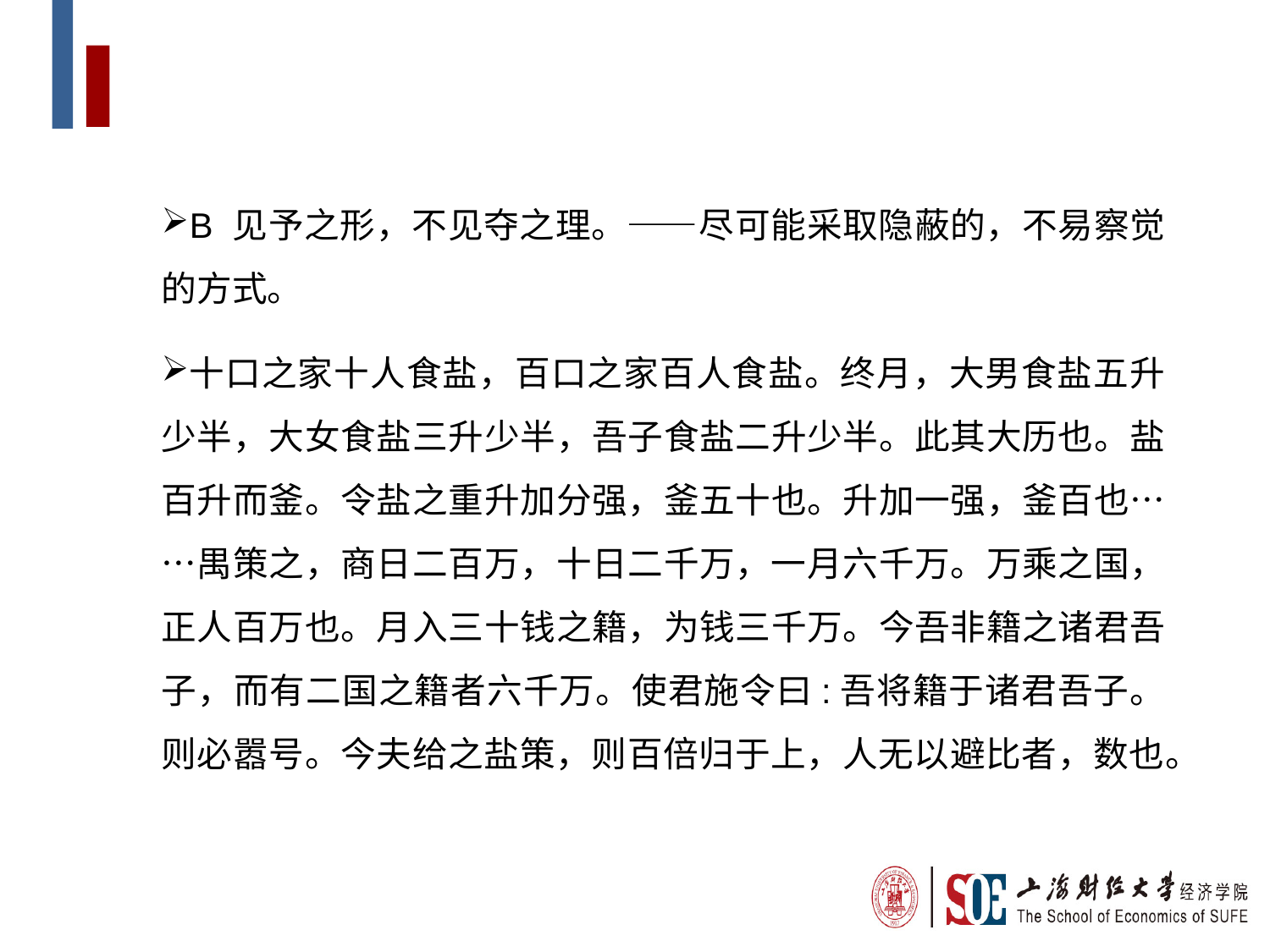

B 见予之形，不见夺之理。——尽可能采取隐蔽的，不易察觉的方式。
十口之家十人食盐，百口之家百人食盐。终月，大男食盐五升少半，大女食盐三升少半，吾子食盐二升少半。此其大历也。盐百升而釜。令盐之重升加分强，釜五十也。升加一强，釜百也……禺策之，商日二百万，十日二千万，一月六千万。万乘之国，正人百万也。月入三十钱之籍，为钱三千万。今吾非籍之诸君吾子，而有二国之籍者六千万。使君施令曰:吾将籍于诸君吾子。则必嚣号。今夫给之盐策，则百倍归于上，人无以避比者，数也。